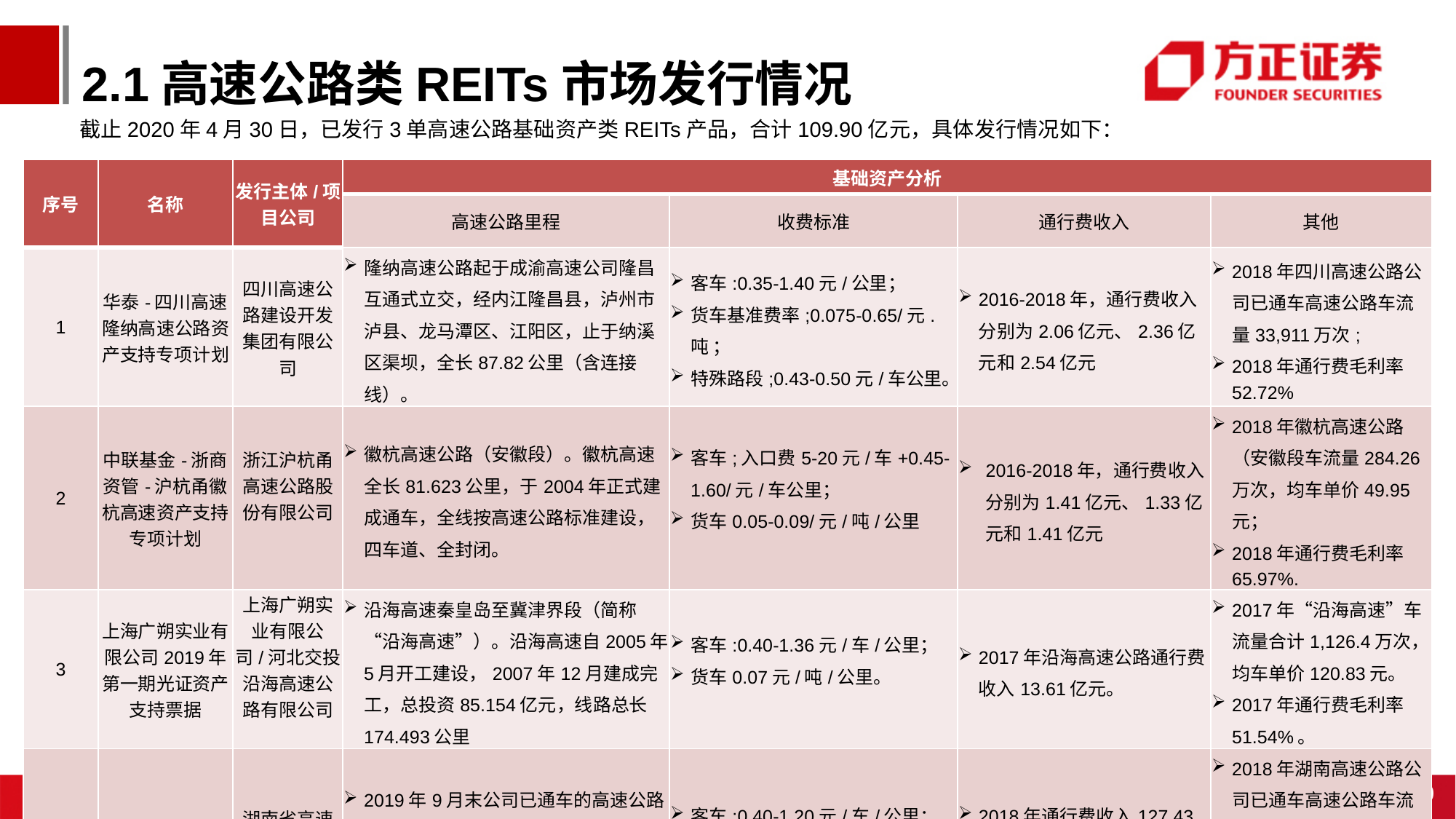

2.1高速公路类REITs市场发行情况

截止2020年4月30日，已发行3单高速公路基础资产类REITs产品，合计109.90亿元，具体发行情况如下：
| 序号 | 名称 | 发行主体/项目公司 | 基础资产分析 |  |  |  |
| --- | --- | --- | --- | --- | --- | --- |
|  |  |  | 高速公路里程 | 收费标准 | 通行费收入 | 其他 |
| 1 | 华泰-四川高速隆纳高速公路资产支持专项计划 | 四川高速公路建设开发集团有限公司 | 隆纳高速公路起于成渝高速公司隆昌互通式立交，经内江隆昌县，泸州市泸县、龙马潭区、江阳区，止于纳溪区渠坝，全长87.82公里（含连接线）。 | 客车:0.35-1.40元/公里； 货车基准费率;0.075-0.65/元.吨 ； 特殊路段;0.43-0.50元/车公里。 | 2016-2018年，通行费收入分别为2.06亿元、2.36亿元和2.54亿元 | 2018年四川高速公路公司已通车高速公路车流量33,911万次; 2018年通行费毛利率52.72% |
| 2 | 中联基金-浙商资管-沪杭甬徽杭高速资产支持专项计划 | 浙江沪杭甬高速公路股份有限公司 | 徽杭高速公路（安徽段）。徽杭高速全长81.623公里，于2004年正式建成通车，全线按高速公路标准建设，四车道、全封闭。 | 客车;入口费5-20元/车+0.45-1.60/元/车公里； 货车0.05-0.09/元/吨/公里 | 2016-2018年，通行费收入分别为1.41亿元、1.33亿元和1.41亿元 | 2018年徽杭高速公路（安徽段车流量284.26万次，均车单价49.95元； 2018年通行费毛利率65.97%. |
| 3 | 上海广朔实业有限公司2019年第一期光证资产支持票据 | 上海广朔实业有限公司/河北交投沿海高速公路有限公司 | 沿海高速秦皇岛至冀津界段（简称“沿海高速”）。沿海高速自2005年5月开工建设，2007年12月建成完工，总投资85.154亿元，线路总长174.493公里 | 客车:0.40-1.36元/车/公里； 货车0.07元/吨/公里。 | 2017年沿海高速公路通行费收入13.61亿元。 | 2017年“沿海高速”车流量合计1,126.4万次，均车单价120.83元。 2017年通行费毛利率51.54%。 |
| 4 |  | 湖南省高速公路集团有限公司 | 2019年9月末公司已通车的高速公路共计56条，通车里程4929.36公里； 经营性高速公路共计5条，通车里程397.47公里 | 客车:0.40-1.20元/车/公里； 货车:基本费率0.08-0.10元/吨/公里。 | 2018年通行费收入127.43亿元，占营业收入90.13%。 | 2018年湖南高速公路公司已通车高速公路车流量31,083.4万次，均车单价41.00元。 2018年通行费毛利率84.41%。 |
50